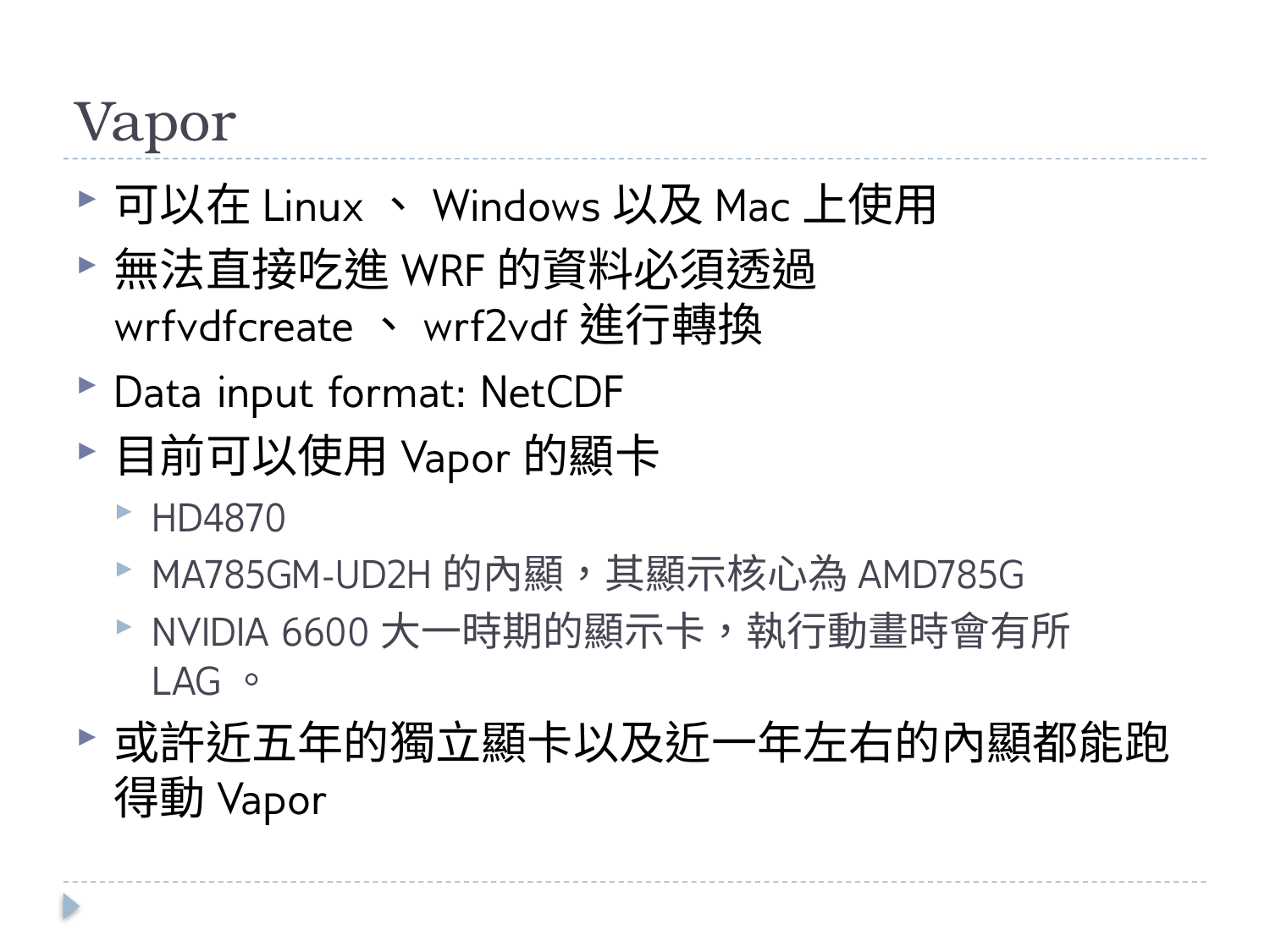

# Vapor
可以在Linux、Windows以及Mac上使用
無法直接吃進WRF的資料必須透過wrfvdfcreate、wrf2vdf進行轉換
Data input format: NetCDF
目前可以使用Vapor的顯卡
HD4870
MA785GM-UD2H的內顯，其顯示核心為AMD785G
NVIDIA 6600大一時期的顯示卡，執行動畫時會有所LAG。
或許近五年的獨立顯卡以及近一年左右的內顯都能跑得動Vapor